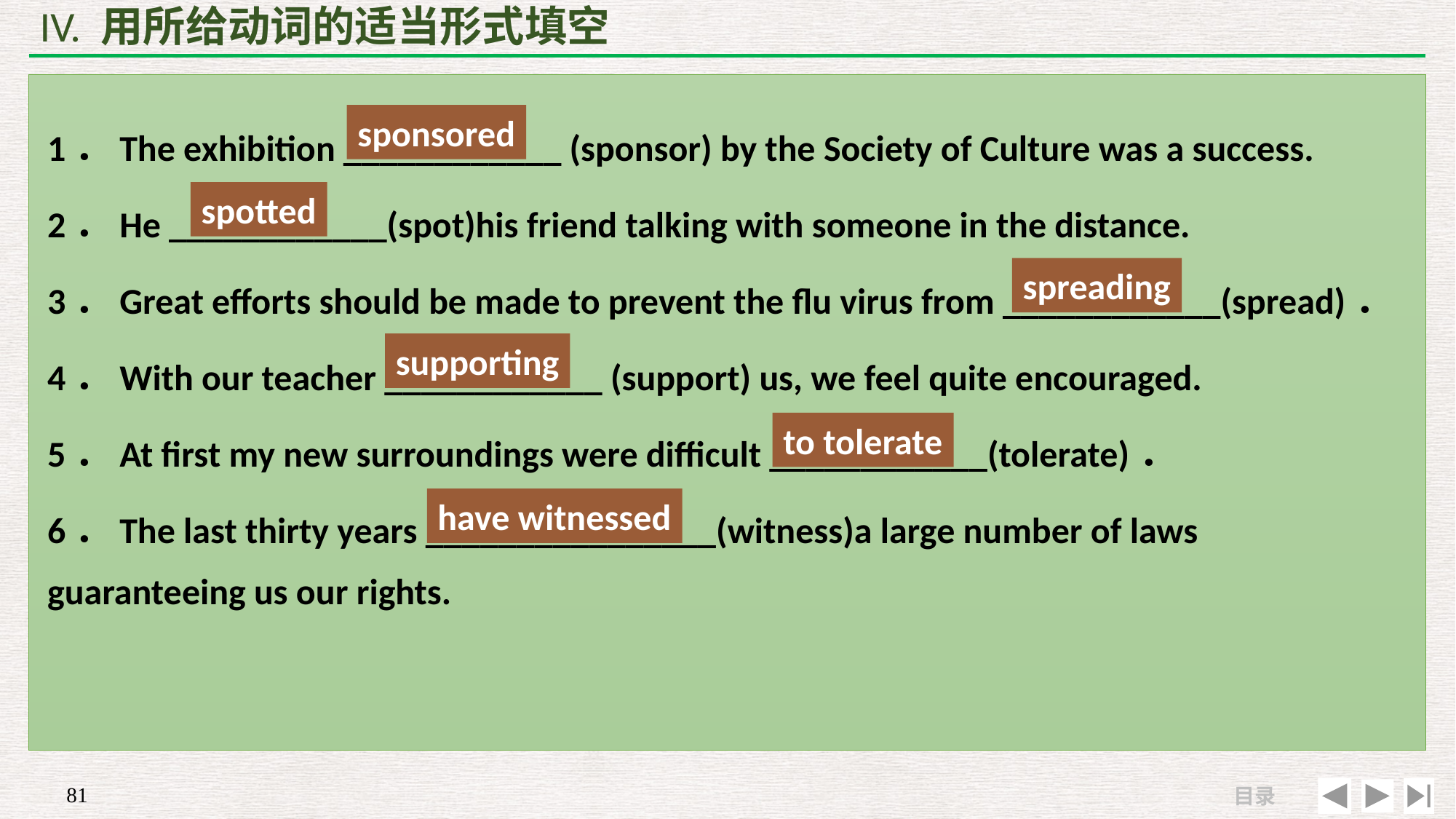

# IV. 用所给动词的适当形式填空

1．The exhibition ____________ (sponsor) by the Society of Culture was a success.
2．He ____________(spot)his friend talking with someone in the distance.
3．Great efforts should be made to prevent the flu virus from ____________(spread)．
4．With our teacher ____________ (support) us, we feel quite encouraged.
5．At first my new surroundings were difficult ____________(tolerate)．
6．The last thirty years ________________(witness)a large number of laws guaranteeing us our rights.
sponsored
spotted
spreading
supporting
to tolerate
have witnessed